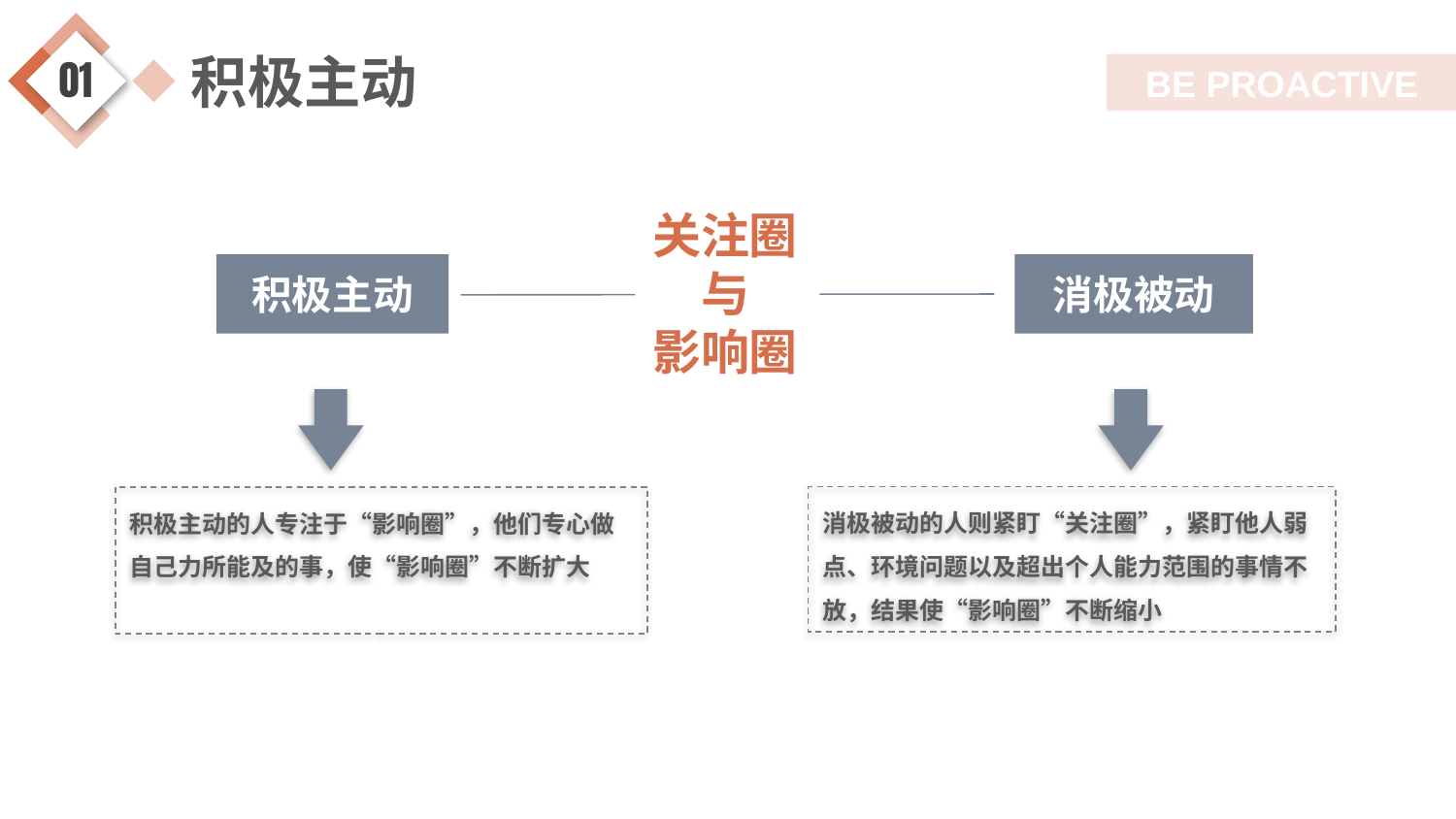

关注圈
与
影响圈

积极主动

消极被动

积极主动的人专注于“影响圈”，他们专心做自己力所能及的事，使“影响圈”不断扩大
消极被动的人则紧盯“关注圈”，紧盯他人弱点、环境问题以及超出个人能力范围的事情不放，结果使“影响圈”不断缩小